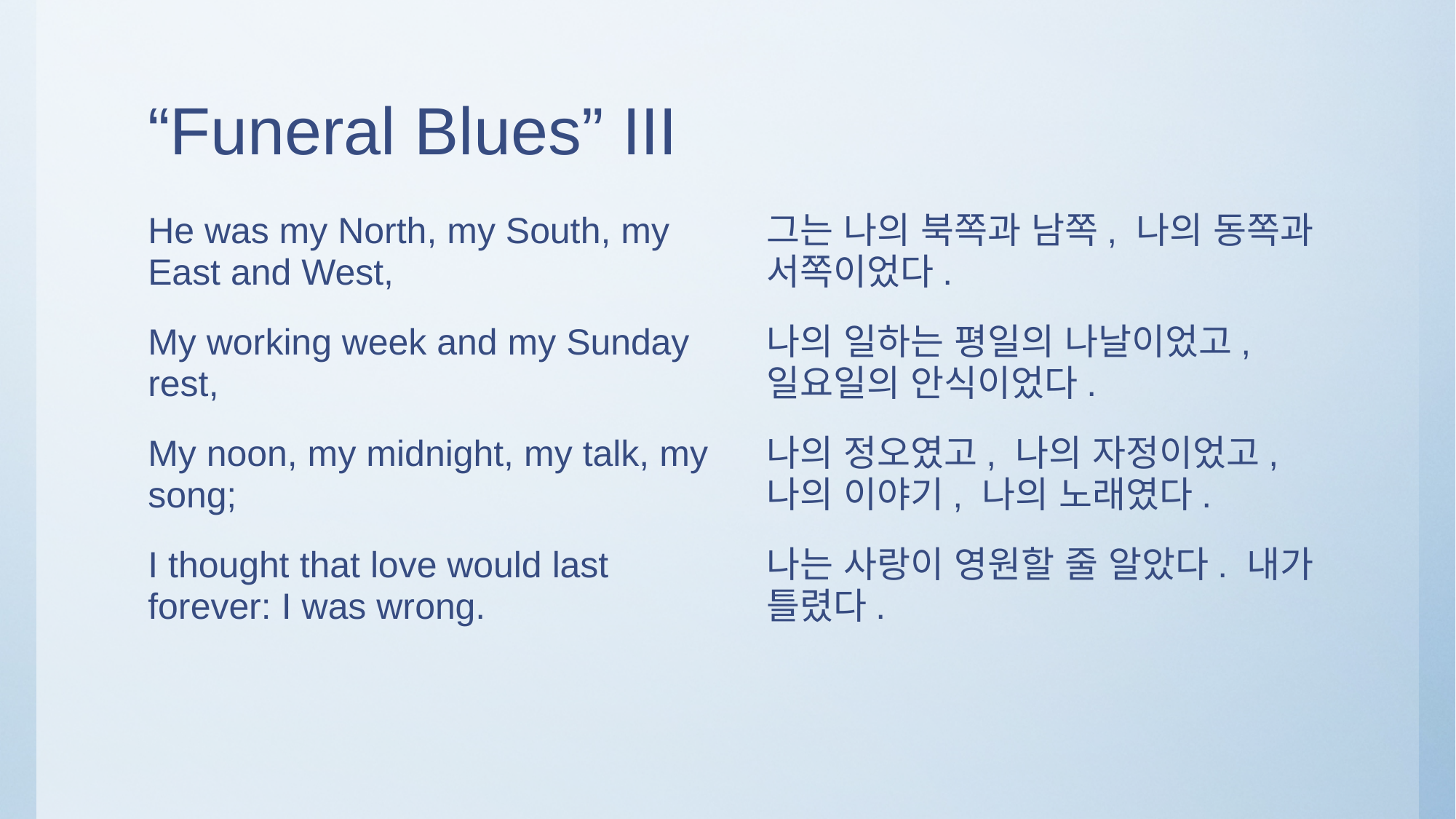

# “Funeral Blues” III
He was my North, my South, my East and West,
My working week and my Sunday rest,
My noon, my midnight, my talk, my song;
I thought that love would last forever: I was wrong.
그는 나의 북쪽과 남쪽, 나의 동쪽과 서쪽이었다.
나의 일하는 평일의 나날이었고, 일요일의 안식이었다.
나의 정오였고, 나의 자정이었고, 나의 이야기, 나의 노래였다.
나는 사랑이 영원할 줄 알았다. 내가 틀렸다.